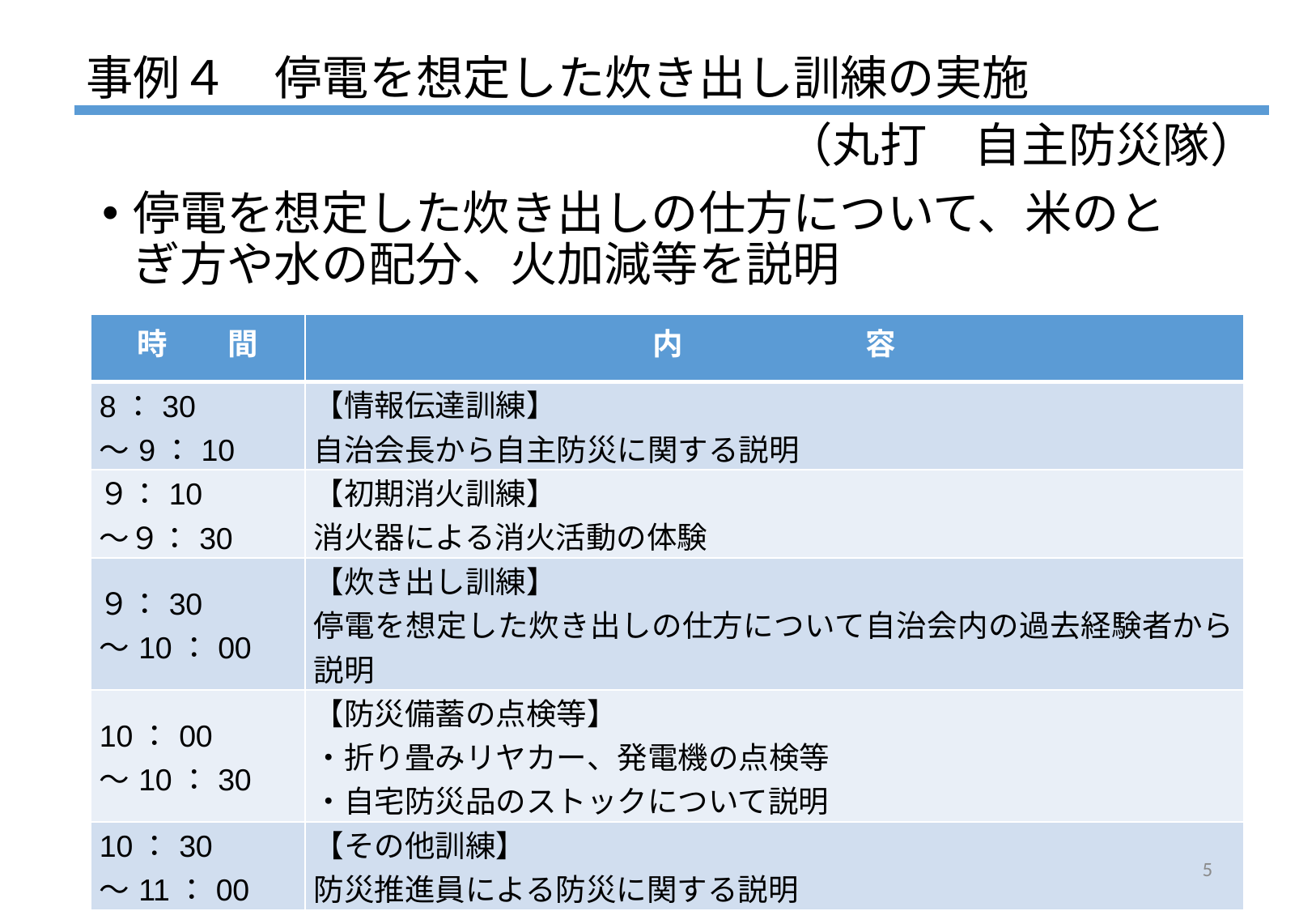

# 事例４　停電を想定した炊き出し訓練の実施
（丸打　自主防災隊）
停電を想定した炊き出しの仕方について、米のとぎ方や水の配分、火加減等を説明
| 時　　間 | 内　　　　　　容 |
| --- | --- |
| 8：30 ～9：10 | 【情報伝達訓練】 自治会長から自主防災に関する説明 |
| ９：10 ～９：30 | 【初期消火訓練】 消火器による消火活動の体験 |
| ９：30 ～10：00 | 【炊き出し訓練】 停電を想定した炊き出しの仕方について自治会内の過去経験者から説明 |
| 10：00 ～10：30 | 【防災備蓄の点検等】 ・折り畳みリヤカー、発電機の点検等 ・自宅防災品のストックについて説明 |
| 10：30 ～11：00 | 【その他訓練】 防災推進員による防災に関する説明 |
5